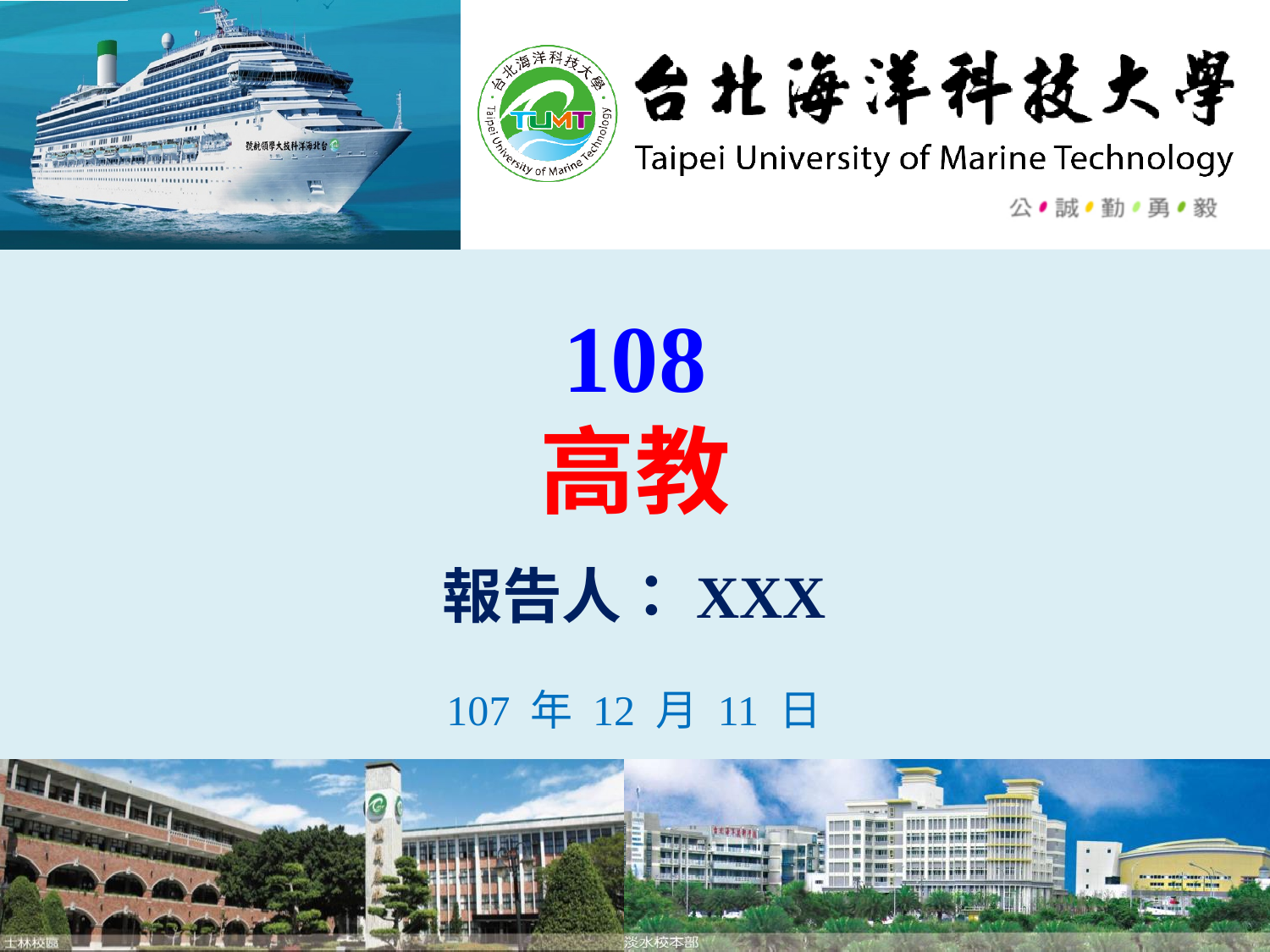

# 108 高教
報告人：XXX
107 年 12 月 11 日